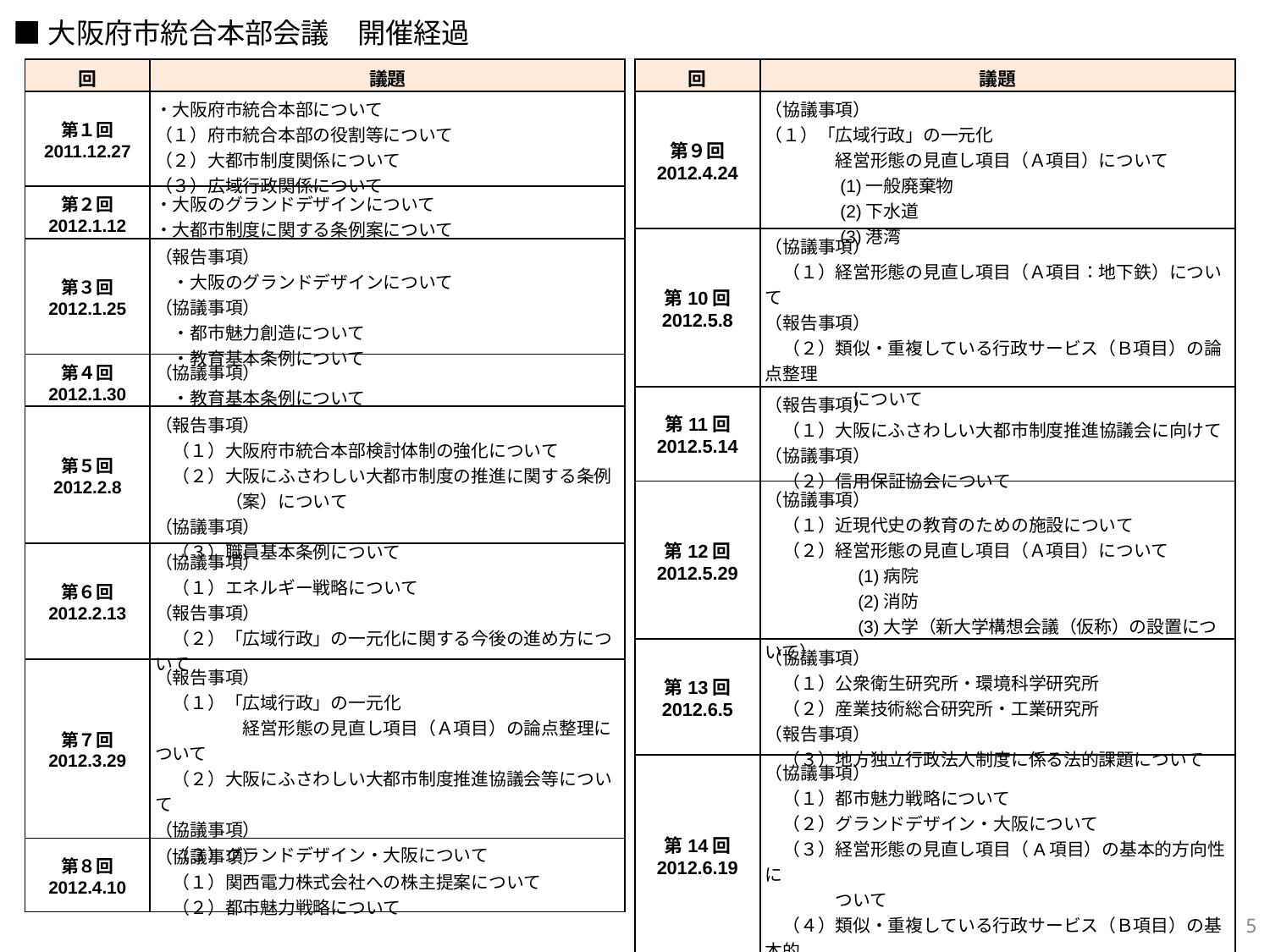

■大阪府市統合本部会議　開催経過
| 回 | 議題 |
| --- | --- |
| 第１回 2011.12.27 | ・大阪府市統合本部について （１）府市統合本部の役割等について （２）大都市制度関係について （３）広域行政関係について |
| 第２回 2012.1.12 | ・大阪のグランドデザインについて ・大都市制度に関する条例案について |
| 第３回 2012.1.25 | （報告事項） 　・大阪のグランドデザインについて （協議事項） 　・都市魅力創造について 　・教育基本条例について |
| 第４回 2012.1.30 | （協議事項） 　・教育基本条例について |
| 第５回 2012.2.8 | （報告事項） 　（１）大阪府市統合本部検討体制の強化について 　（２）大阪にふさわしい大都市制度の推進に関する条例 　　　　（案）について （協議事項） 　（３）職員基本条例について |
| 第６回 2012.2.13 | （協議事項） 　（１）エネルギー戦略について （報告事項） 　（２）「広域行政」の一元化に関する今後の進め方について |
| 第７回 2012.3.29 | （報告事項） 　（１）「広域行政」の一元化 　　　　　経営形態の見直し項目（Ａ項目）の論点整理について 　（２）大阪にふさわしい大都市制度推進協議会等について （協議事項） 　（３）グランドデザイン・大阪について |
| 第８回 2012.4.10 | （協議事項） 　（１）関西電力株式会社への株主提案について 　（２）都市魅力戦略について |
| 回 | 議題 |
| --- | --- |
| 第９回 2012.4.24 | （協議事項） （１）「広域行政」の一元化 　　　　経営形態の見直し項目（Ａ項目）について 　　　　(1)一般廃棄物 　　　　(2)下水道 　　　　(3)港湾 |
| 第10回 2012.5.8 | （協議事項） 　（１）経営形態の見直し項目（Ａ項目：地下鉄）について （報告事項） 　（２）類似・重複している行政サービス（Ｂ項目）の論点整理 　　　　　について |
| 第11回 2012.5.14 | （報告事項） 　（１）大阪にふさわしい大都市制度推進協議会に向けて （協議事項） 　（２）信用保証協会について |
| 第12回 2012.5.29 | （協議事項） 　（１）近現代史の教育のための施設について 　（２）経営形態の見直し項目（Ａ項目）について 　　　　　(1)病院 　　　　　(2)消防 　　　　　(3)大学（新大学構想会議（仮称）の設置について） |
| 第13回 2012.6.5 | （協議事項） 　（１）公衆衛生研究所・環境科学研究所 　（２）産業技術総合研究所・工業研究所 （報告事項） 　（３）地方独立行政法人制度に係る法的課題について |
| 第14回 2012.6.19 | （協議事項） 　（１）都市魅力戦略について 　（２）グランドデザイン・大阪について 　（３）経営形態の見直し項目（A項目）の基本的方向性に 　　　　ついて 　（４）類似・重複している行政サービス（Ｂ項目）の基本的 　　　　　方向性について |
| 第15回 2012.6.26 | （報告事項） （１）エネルギー戦略について （２）被災地の廃棄物の広域処理について |
5